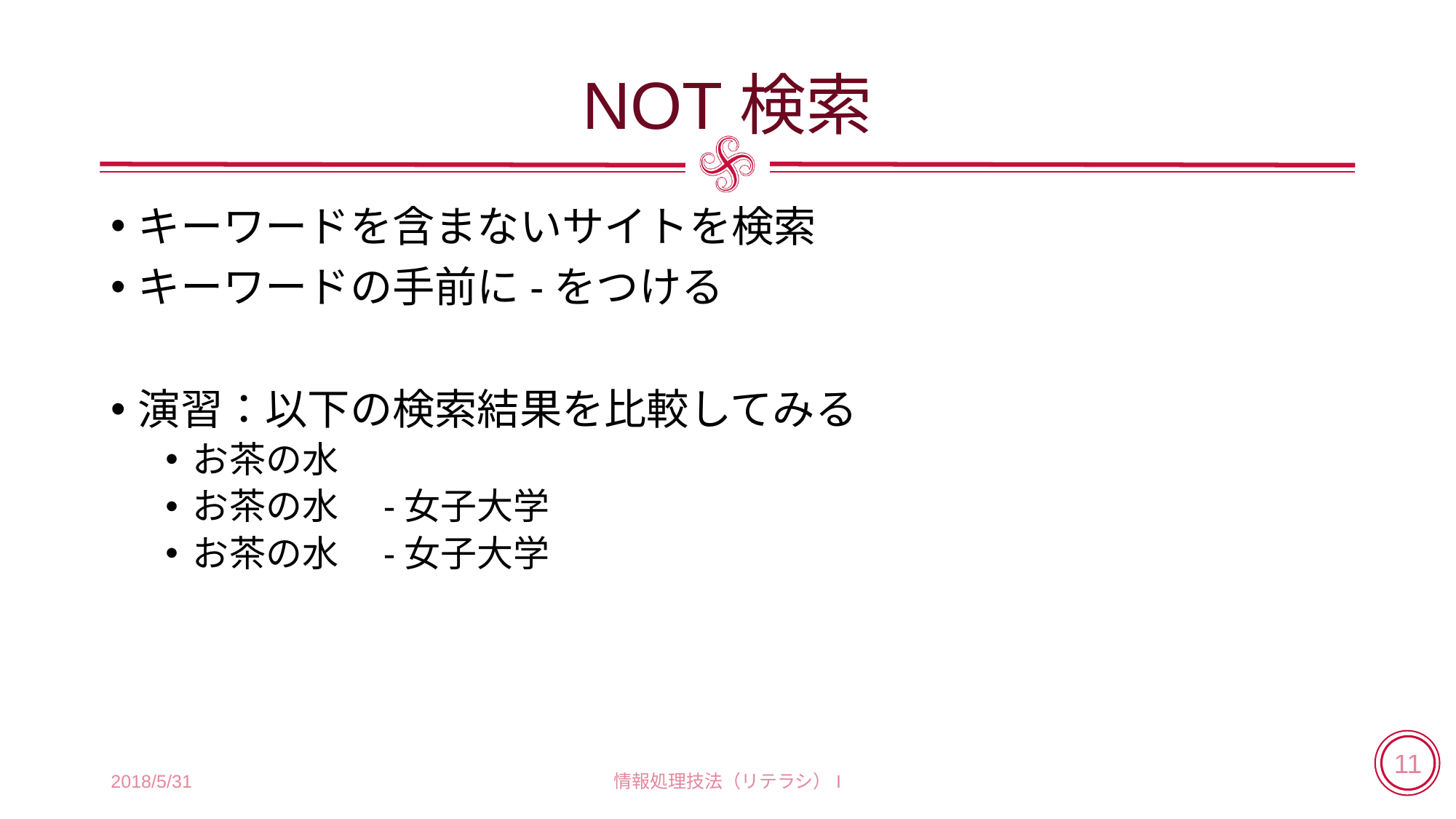

# NOT検索
キーワードを含まないサイトを検索
キーワードの手前に-をつける

演習：以下の検索結果を比較してみる
お茶の水
お茶の水　-女子大学
お茶の水　-女子大学

2018/5/31
情報処理技法（リテラシ）I